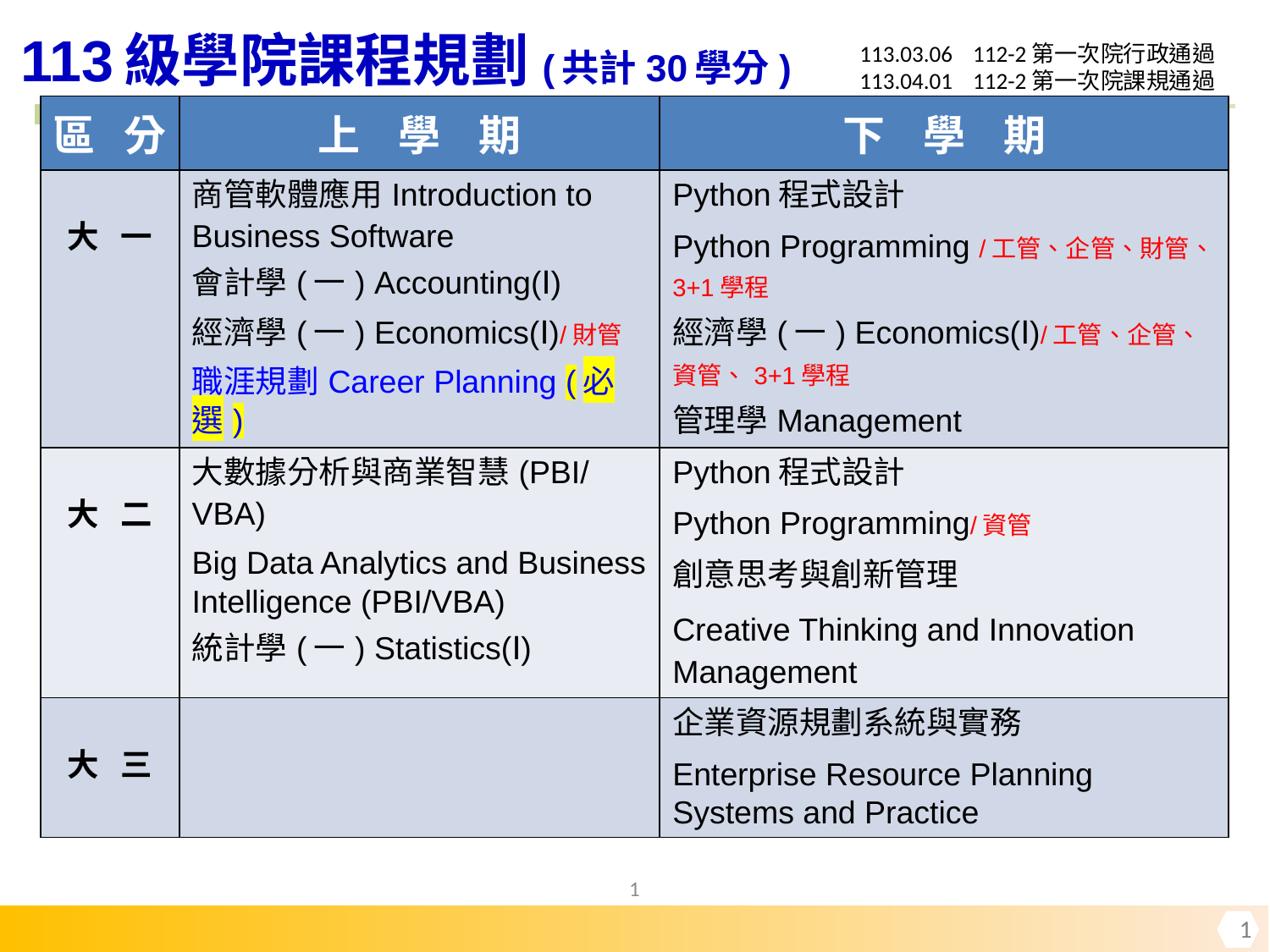

113.03.06    112-2第一次院行政通過
113.04.01    112-2第一次院課規通過

113級學院課程規劃(共計30學分)
| 區 分 | 上 學 期 | 下 學 期 |
| --- | --- | --- |
| 大 一 | 商管軟體應用Introduction to Business Software 會計學(一) Accounting(Ⅰ) 經濟學(一) Economics(Ⅰ)/財管 職涯規劃Career Planning (必選) | Python程式設計 Python Programming /工管、企管、財管、3+1學程 經濟學(一) Economics(Ⅰ)/工管、企管、資管、3+1學程 管理學Management |
| 大 二 | 大數據分析與商業智慧(PBI/VBA) Big Data Analytics and Business Intelligence (PBI/VBA) 統計學(一) Statistics(Ⅰ) | Python程式設計 Python Programming/資管 創意思考與創新管理 Creative Thinking and Innovation Management |
| 大 三 |  | 企業資源規劃系統與實務 Enterprise Resource Planning Systems and Practice |
1